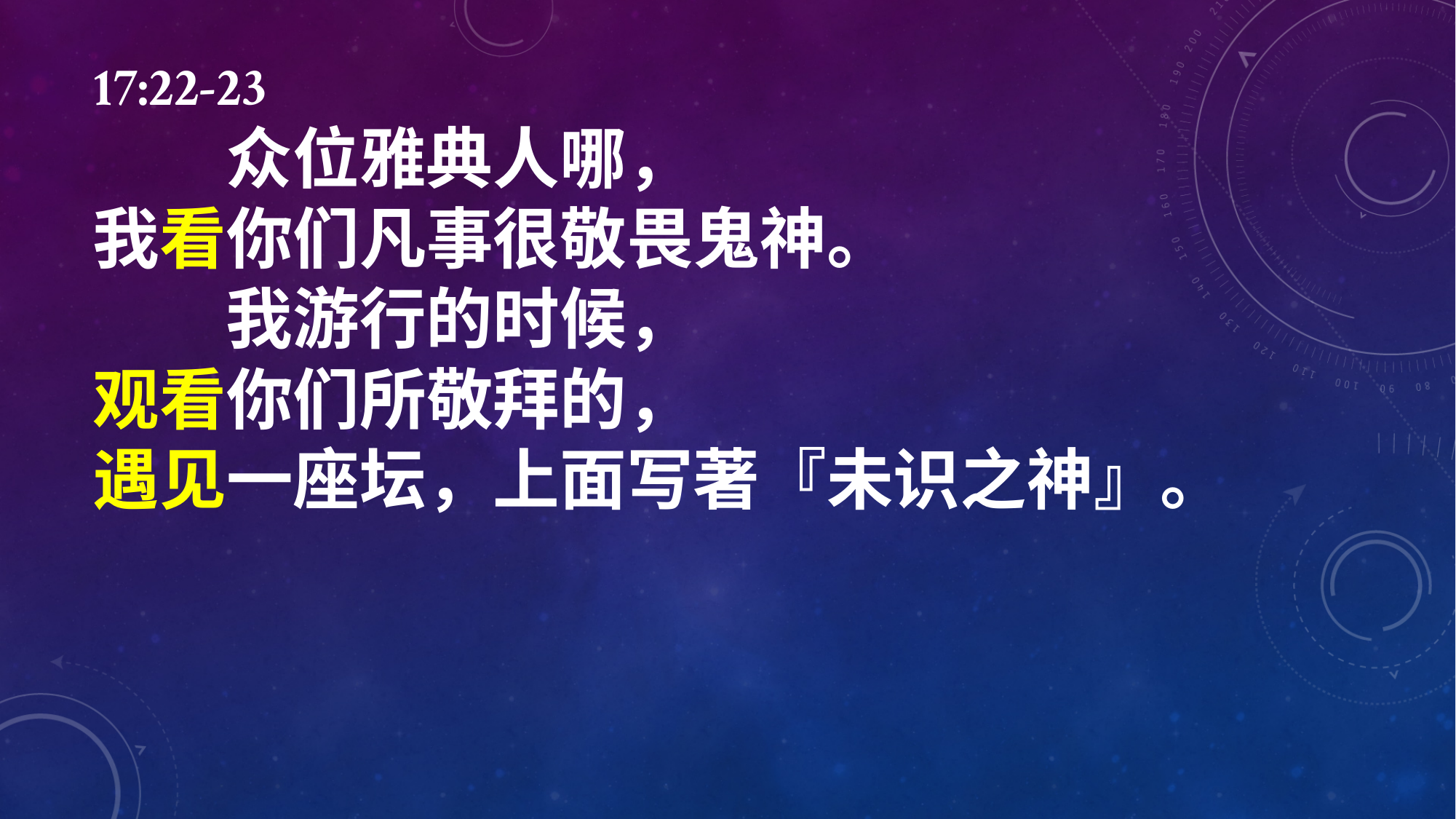

17:22-23
　　众位雅典人哪，
我看你们凡事很敬畏鬼神。
　　我游行的时候，
观看你们所敬拜的，
遇见一座坛，上面写著『未识之神』。